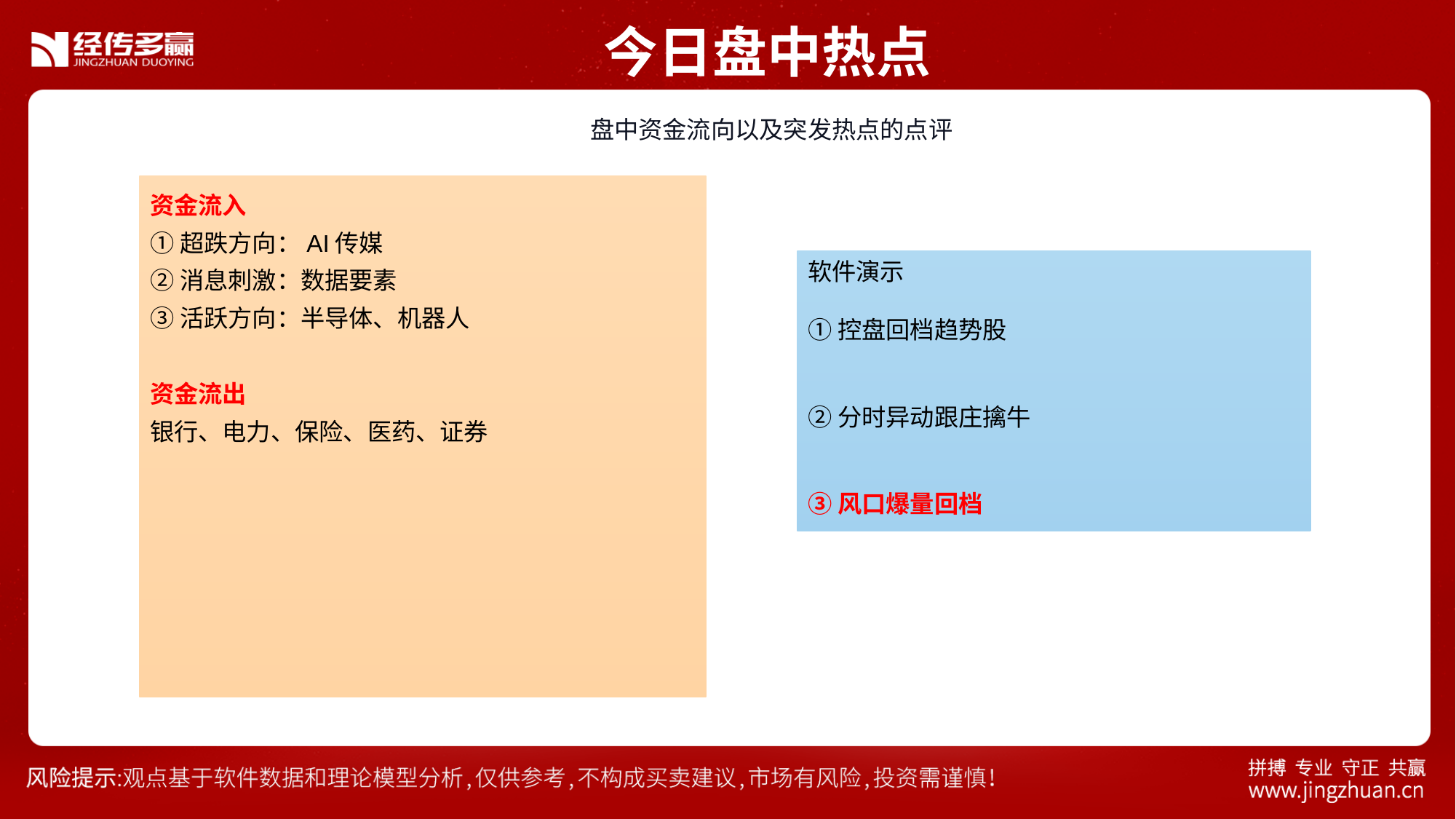

今日盘中热点
          盘中资金流向以及突发热点的点评
资金流入
①超跌方向：AI传媒
②消息刺激：数据要素
③活跃方向：半导体、机器人

资金流出
银行、电力、保险、医药、证券

软件演示

①控盘回档趋势股

②分时异动跟庄擒牛

③风口爆量回档